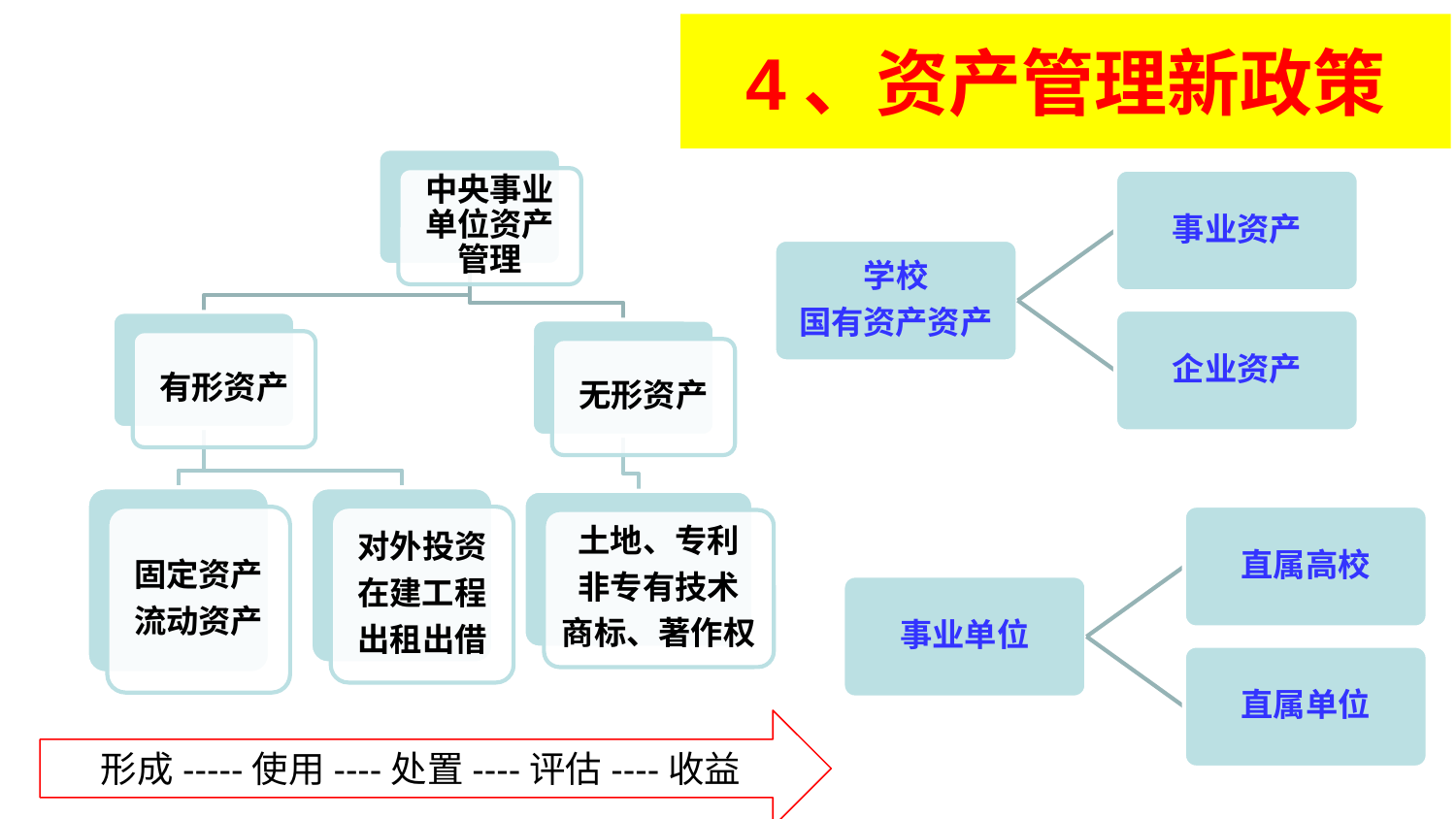

4、资产管理新政策
中央事业单位资产管理
有形资产
固定资产
流动资产
对外投资
在建工程
出租出借
无形资产
土地、专利
非专有技术
商标、著作权
学校
国有资产资产

事业资产

企业资产
事业单位

直属高校

直属单位
形成-----使用----处置----评估----收益